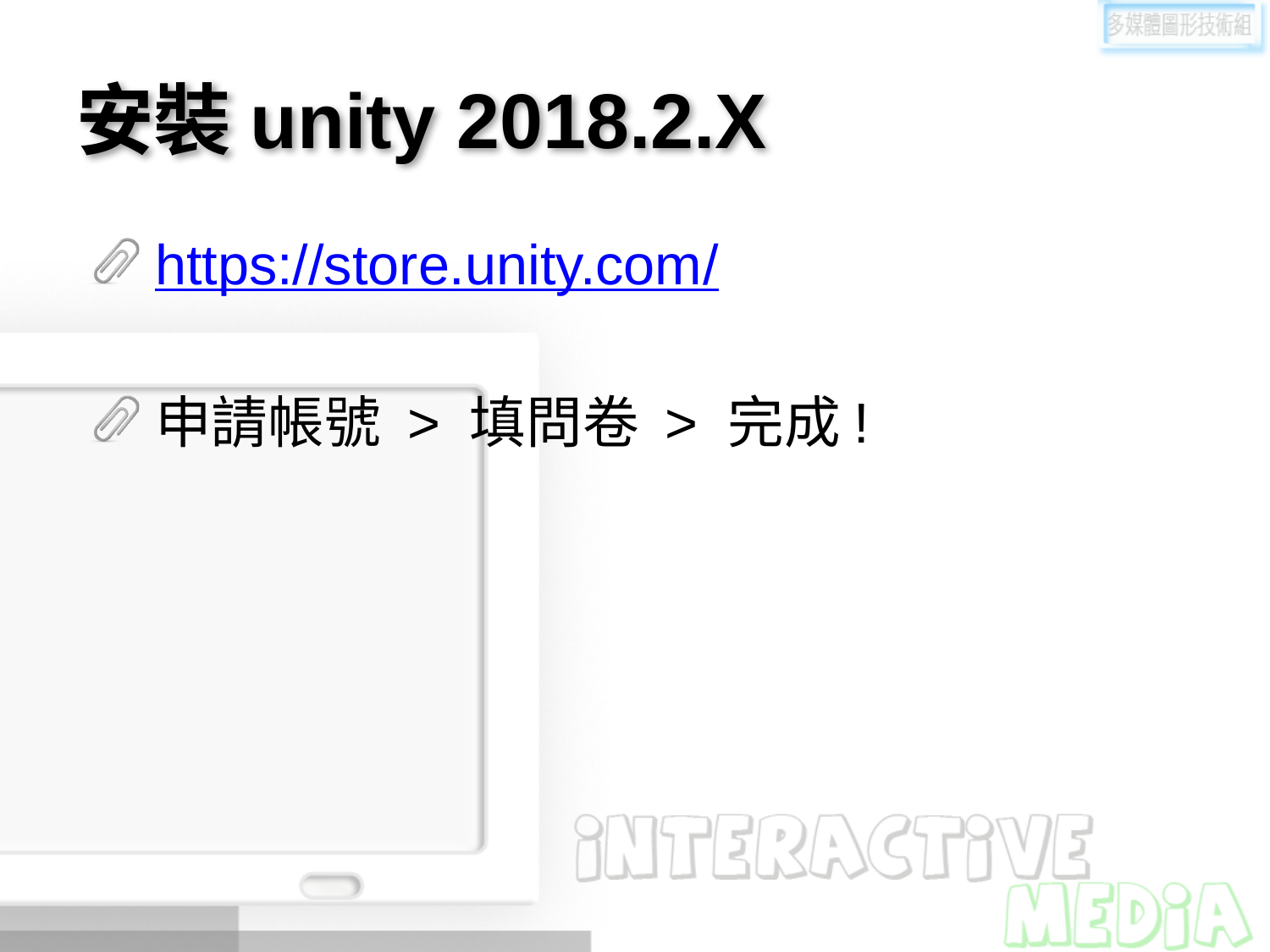

# 安裝unity 2018.2.X
https://store.unity.com/

申請帳號 > 填問卷 > 完成!